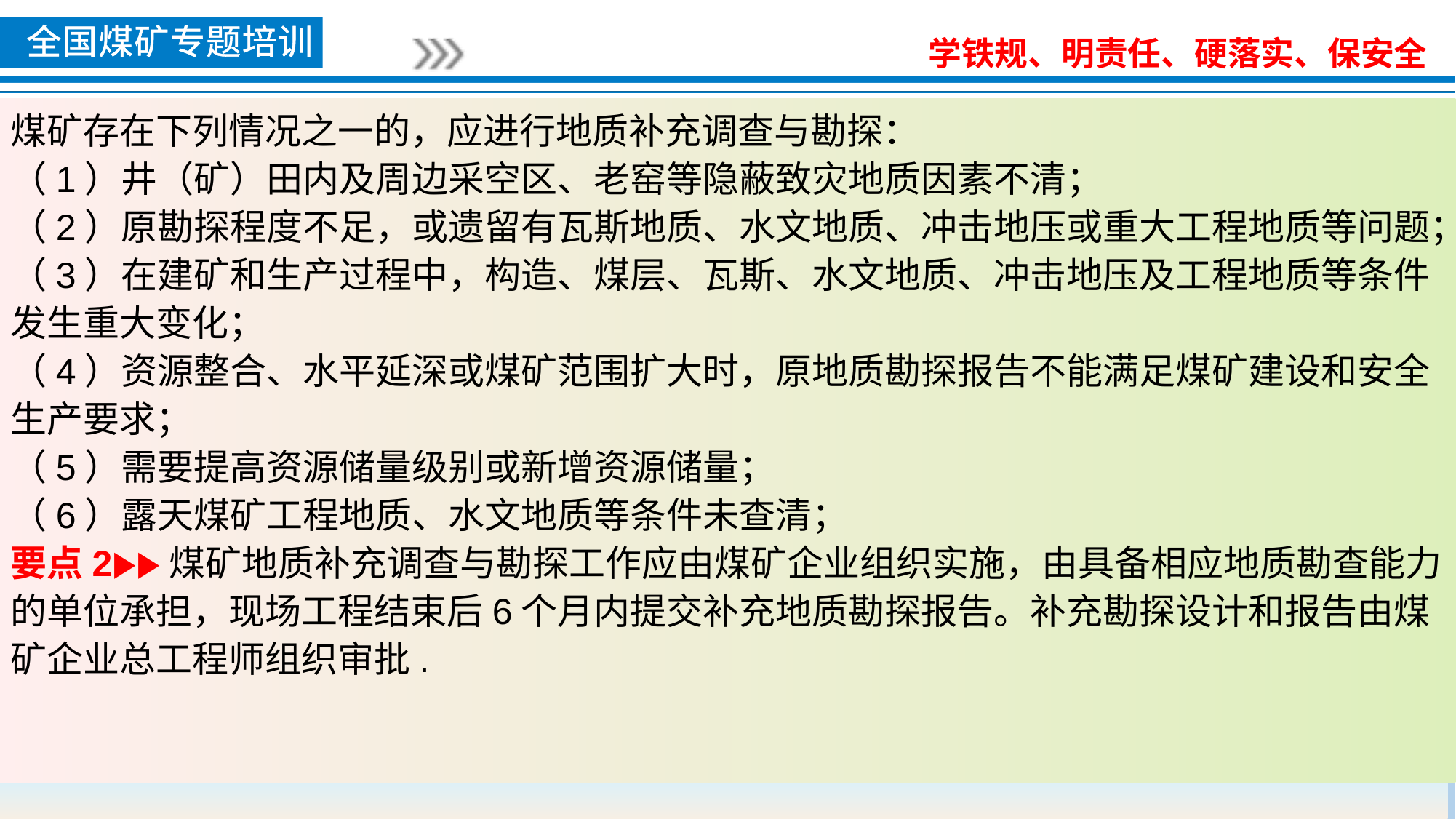

煤矿存在下列情况之一的，应进行地质补充调查与勘探：
（1）井（矿）田内及周边采空区、老窑等隐蔽致灾地质因素不清；
（2）原勘探程度不足，或遗留有瓦斯地质、水文地质、冲击地压或重大工程地质等问题；
（3）在建矿和生产过程中，构造、煤层、瓦斯、水文地质、冲击地压及工程地质等条件发生重大变化；
（4）资源整合、水平延深或煤矿范围扩大时，原地质勘探报告不能满足煤矿建设和安全生产要求；
（5）需要提高资源储量级别或新增资源储量；
（6）露天煤矿工程地质、水文地质等条件未查清；
要点2▶▶煤矿地质补充调查与勘探工作应由煤矿企业组织实施，由具备相应地质勘查能力的单位承担，现场工程结束后6个月内提交补充地质勘探报告。补充勘探设计和报告由煤矿企业总工程师组织审批.